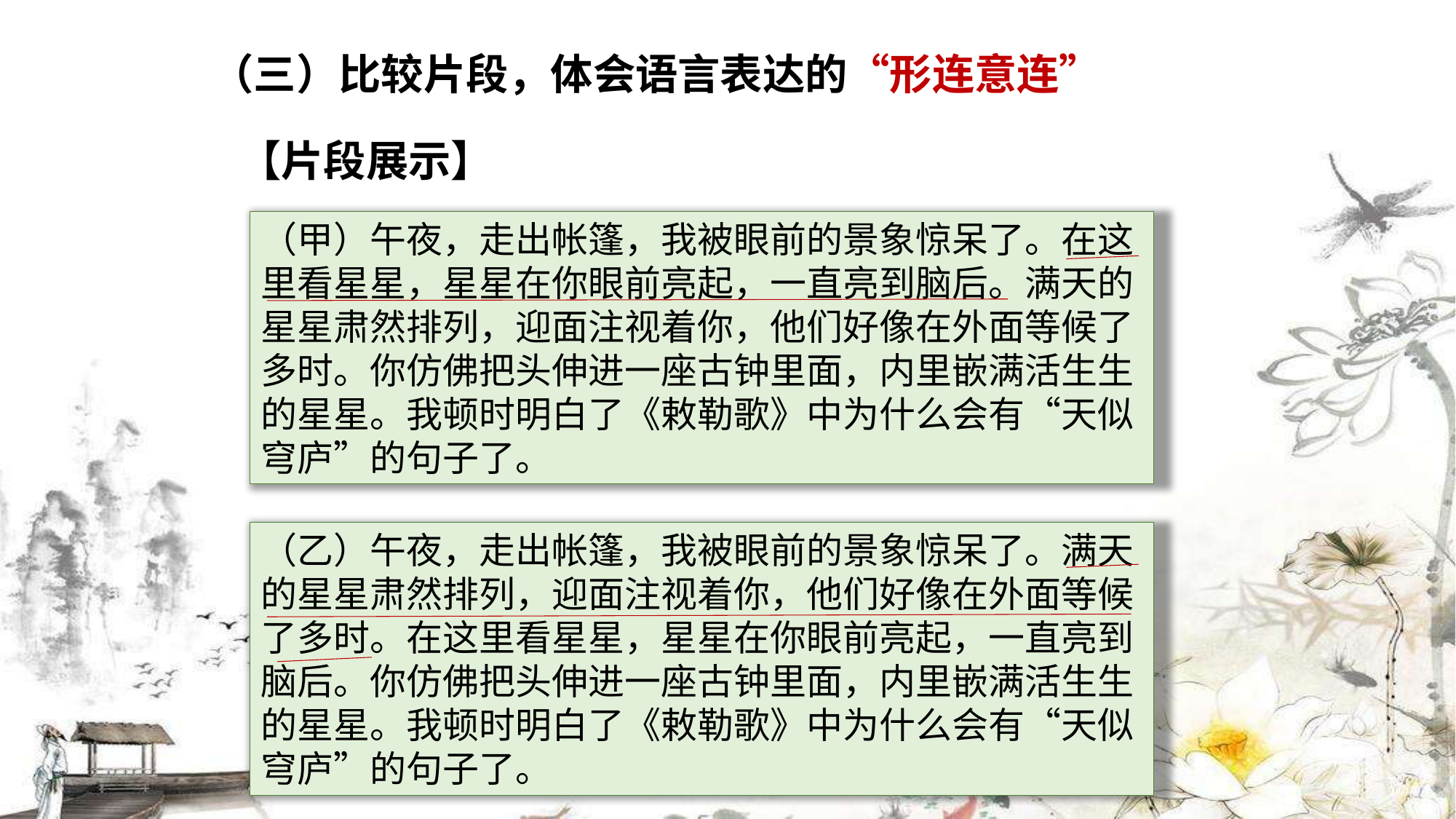

（三）比较片段，体会语言表达的“形连意连”
【片段展示】
（甲）午夜，走出帐篷，我被眼前的景象惊呆了。在这里看星星，星星在你眼前亮起，一直亮到脑后。满天的星星肃然排列，迎面注视着你，他们好像在外面等候了多时。你仿佛把头伸进一座古钟里面，内里嵌满活生生的星星。我顿时明白了《敕勒歌》中为什么会有“天似穹庐”的句子了。
（乙）午夜，走出帐篷，我被眼前的景象惊呆了。满天的星星肃然排列，迎面注视着你，他们好像在外面等候了多时。在这里看星星，星星在你眼前亮起，一直亮到脑后。你仿佛把头伸进一座古钟里面，内里嵌满活生生的星星。我顿时明白了《敕勒歌》中为什么会有“天似穹庐”的句子了。